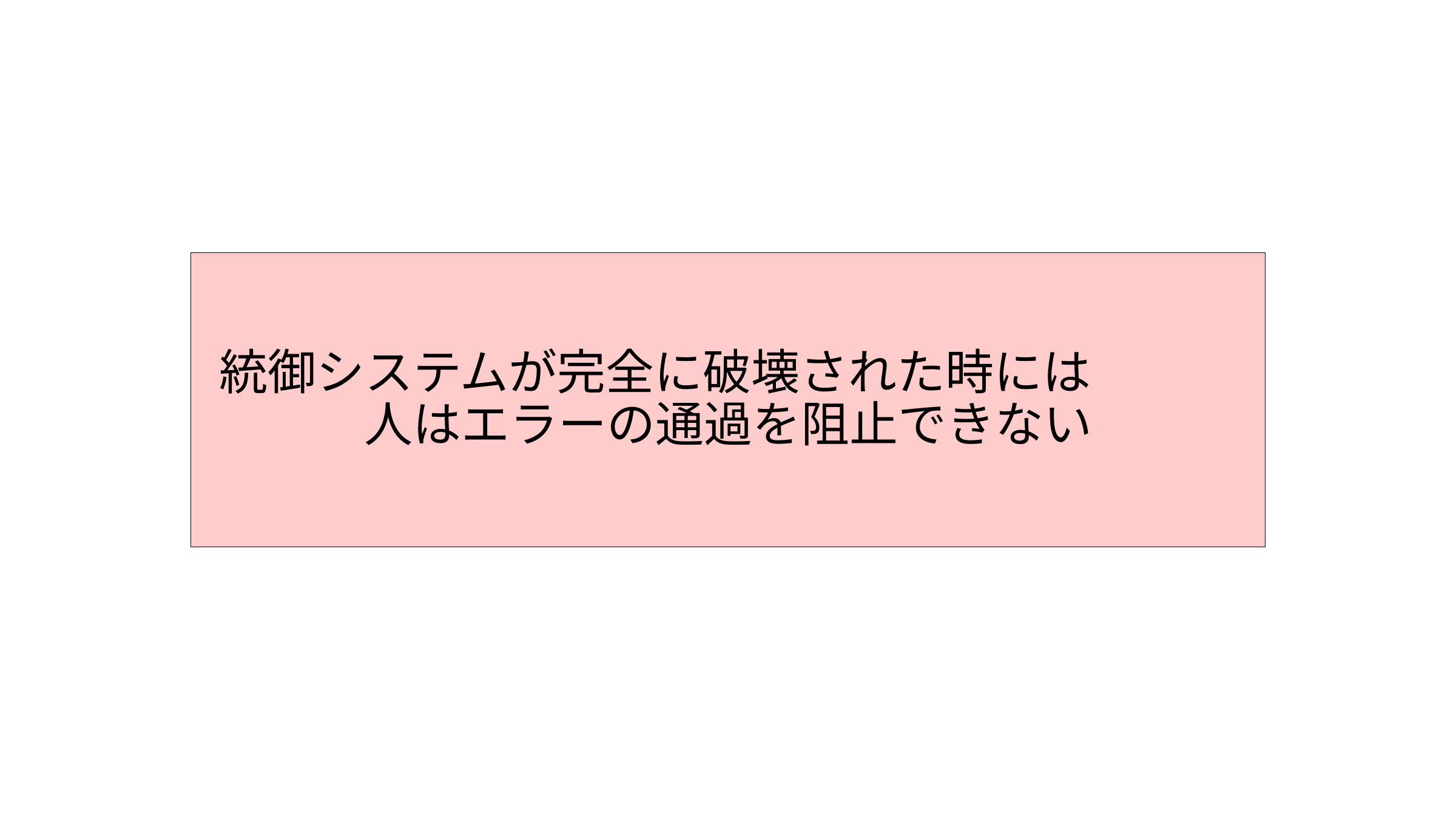

117
統御システムが完全に破壊された時には　　　人はエラーの通過を阻止できない